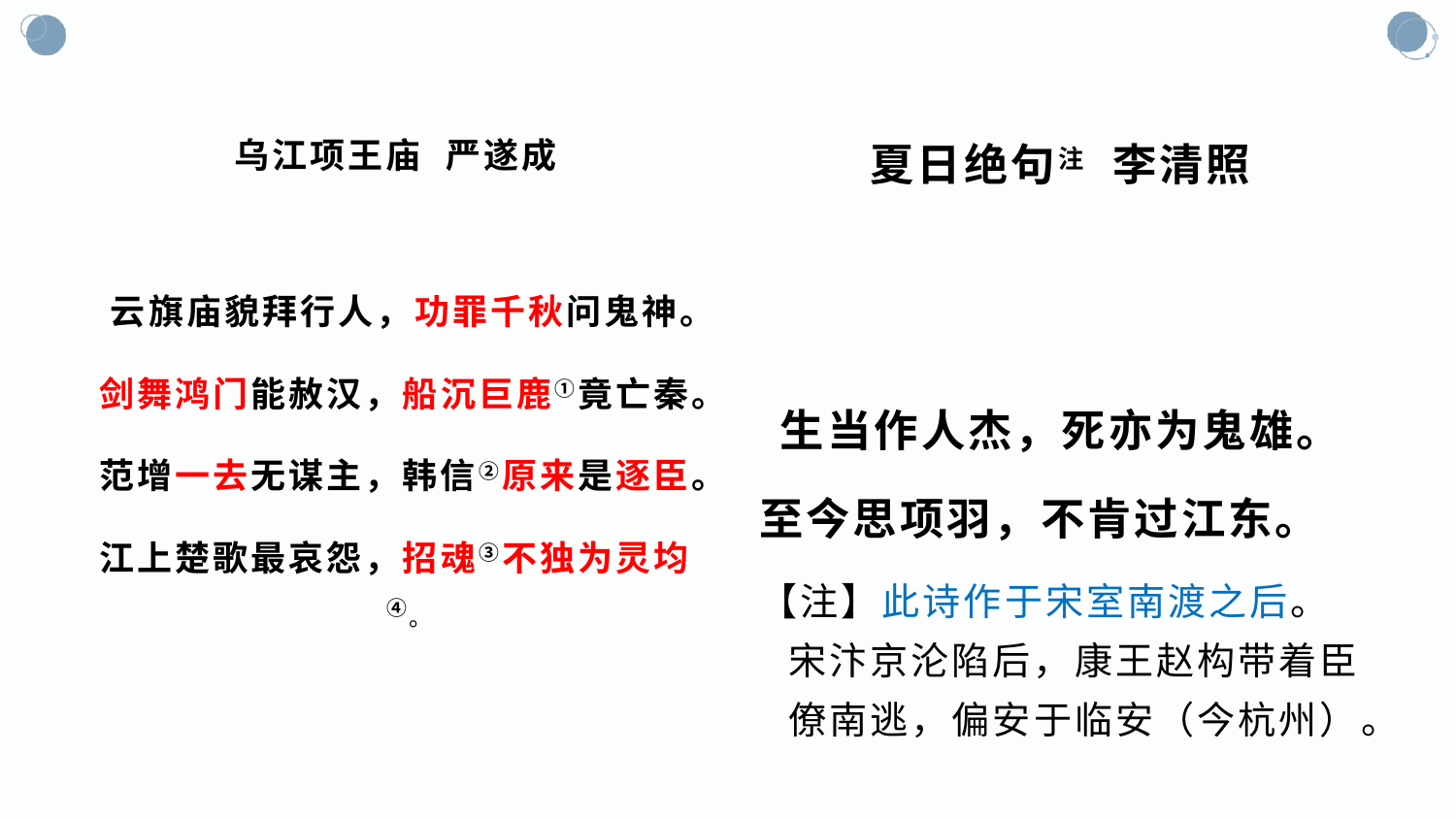

#
乌江项王庙  严遂成

云旗庙貌拜行人，功罪千秋问鬼神。
剑舞鸿门能赦汉，船沉巨鹿①竟亡秦。
范增一去无谋主，韩信②原来是逐臣。
江上楚歌最哀怨，招魂③不独为灵均④。
夏日绝句注  李清照

生当作人杰，死亦为鬼雄。
至今思项羽，不肯过江东。
【注】此诗作于宋室南渡之后。宋汴京沦陷后，康王赵构带着臣僚南逃，偏安于临安（今杭州）。